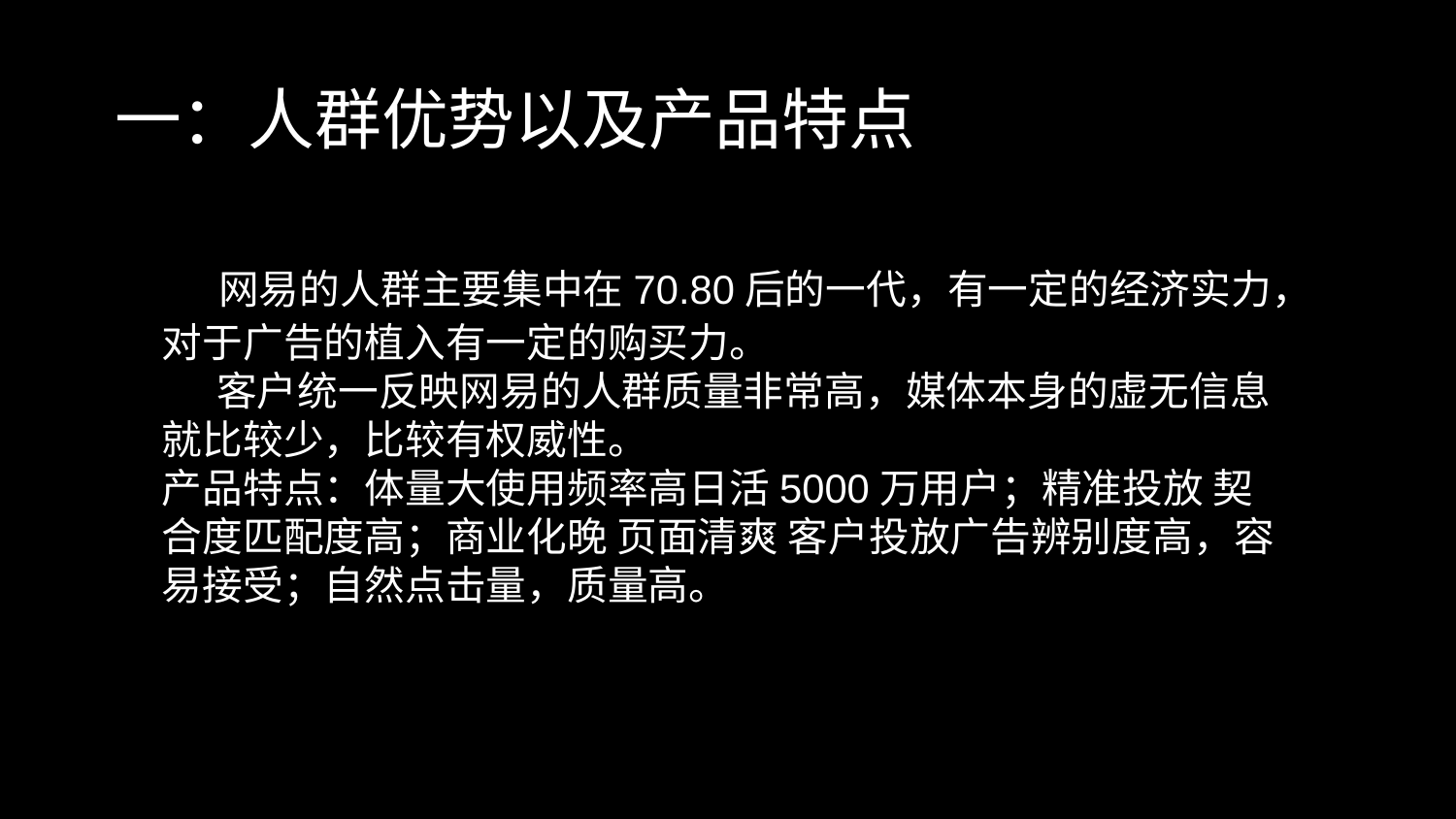

# 一：人群优势以及产品特点
    网易的人群主要集中在70.80后的一代，有一定的经济实力，对于广告的植入有一定的购买力。
     客户统一反映网易的人群质量非常高，媒体本身的虚无信息就比较少，比较有权威性。
产品特点：体量大使用频率高日活5000万用户；精准投放 契合度匹配度高；商业化晚 页面清爽 客户投放广告辨别度高，容易接受；自然点击量，质量高。